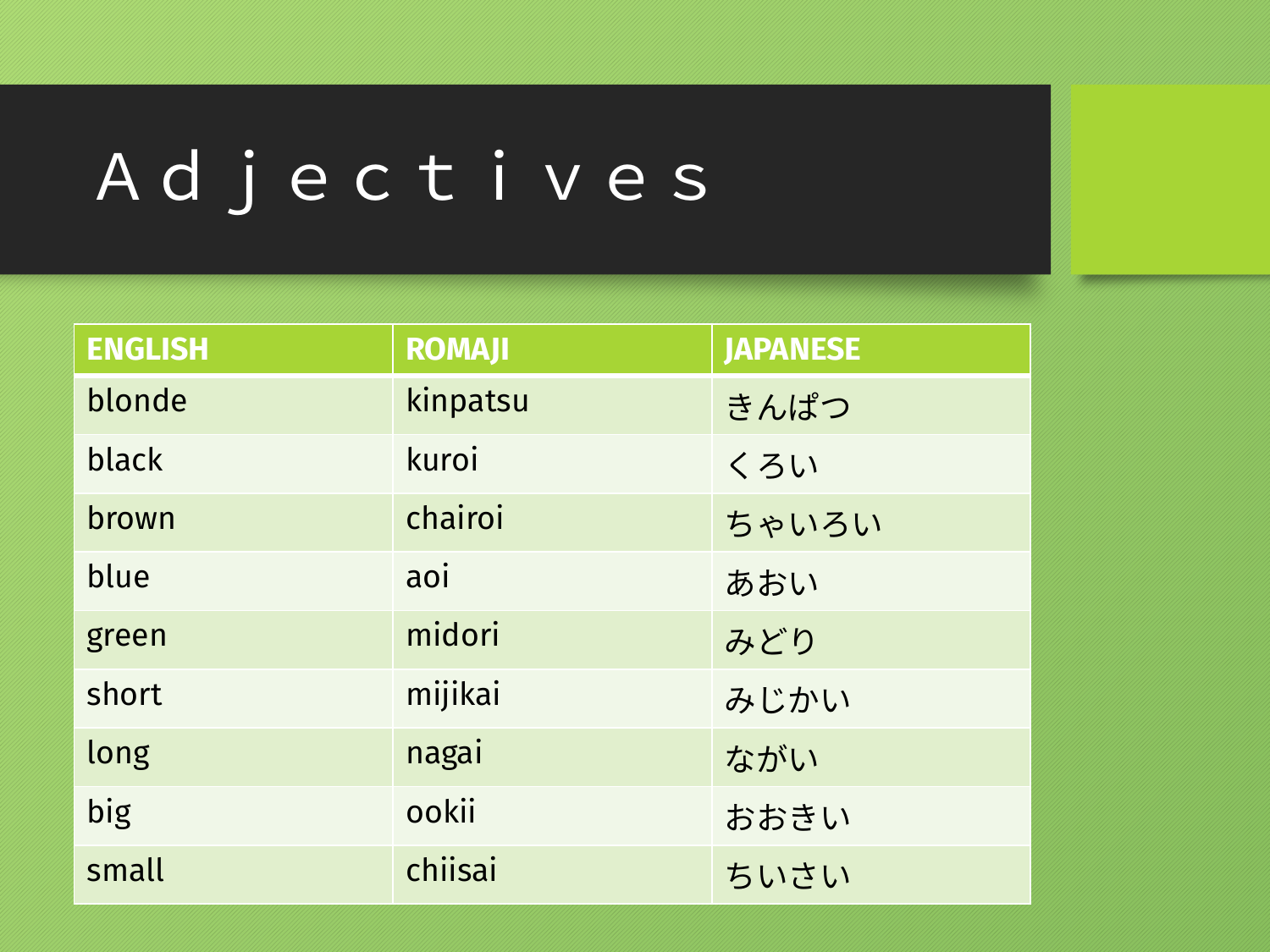

# Ａｄｊｅｃｔｉｖｅｓ
| ENGLISH | ROMAJI | JAPANESE |
| --- | --- | --- |
| blonde | kinpatsu | きんぱつ |
| black | kuroi | くろい |
| brown | chairoi | ちゃいろい |
| blue | aoi | あおい |
| green | midori | みどり |
| short | mijikai | みじかい |
| long | nagai | ながい |
| big | ookii | おおきい |
| small | chiisai | ちいさい |